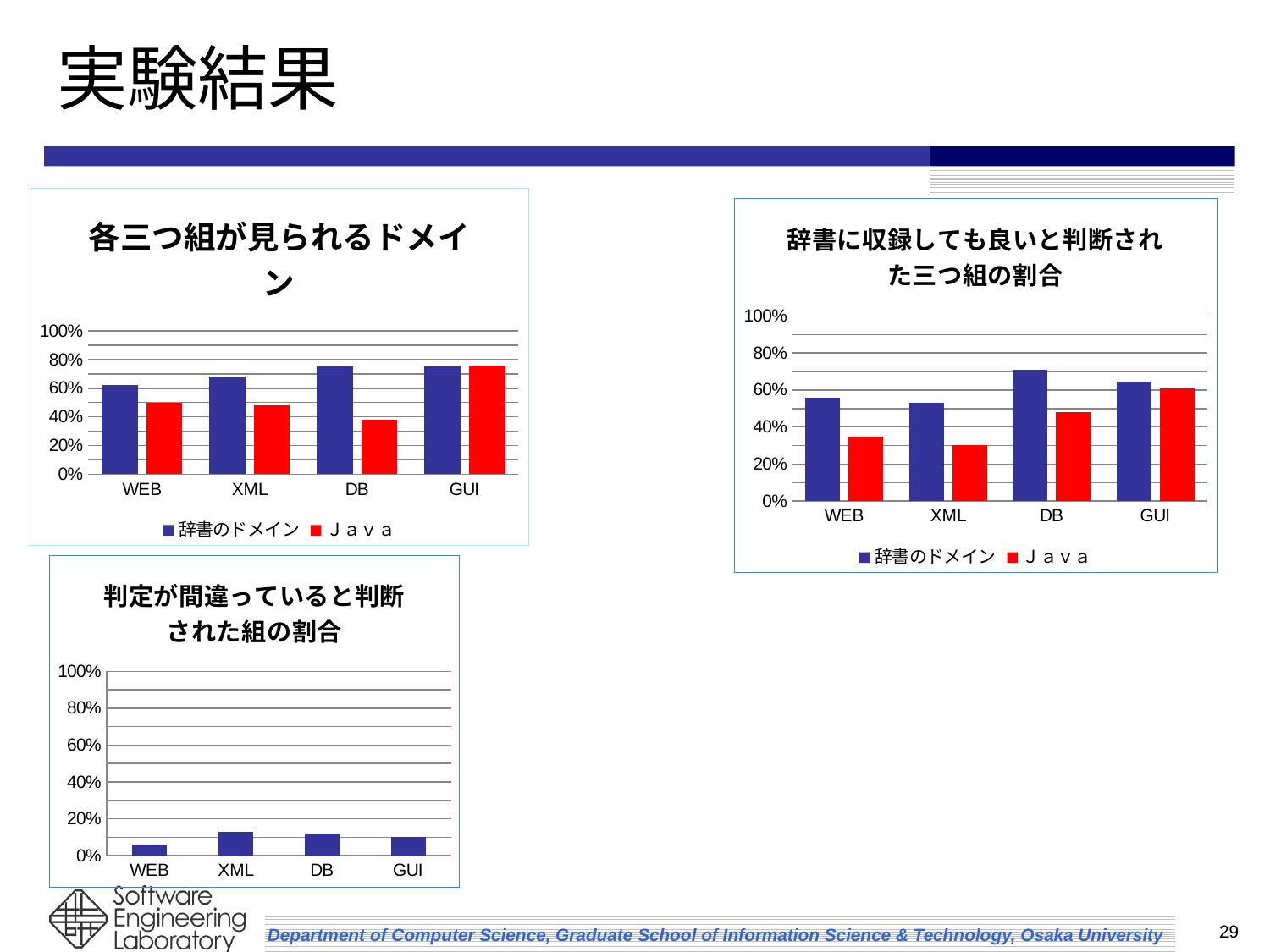

# 実験結果

### Chart: 各三つ組が見られるドメイン

| Category | 辞書のドメイン | Ｊａｖａ |
|---|---|---|
| WEB | 0.6200000000000027 | 0.5 |
| XML | 0.68 | 0.4800000000000003 |
| DB | 0.7500000000000028 | 0.3800000000000015 |
| GUI | 0.7500000000000028 | 0.760000000000003 |

### Chart: 辞書に収録しても良いと判断された三つ組の割合

| Category | 辞書のドメイン | Ｊａｖａ |
|---|---|---|
| WEB | 0.56 | 0.3500000000000003 |
| XML | 0.53 | 0.3000000000000003 |
| DB | 0.7100000000000006 | 0.4800000000000003 |
| GUI | 0.640000000000003 | 0.6100000000000007 |

### Chart: 判定が間違っていると判断された組の割合

| Category |  |
|---|---|
| WEB | 0.06000000000000003 |
| XML | 0.13 |
| DB | 0.12000000000000002 |
| GUI | 0.1 |
29